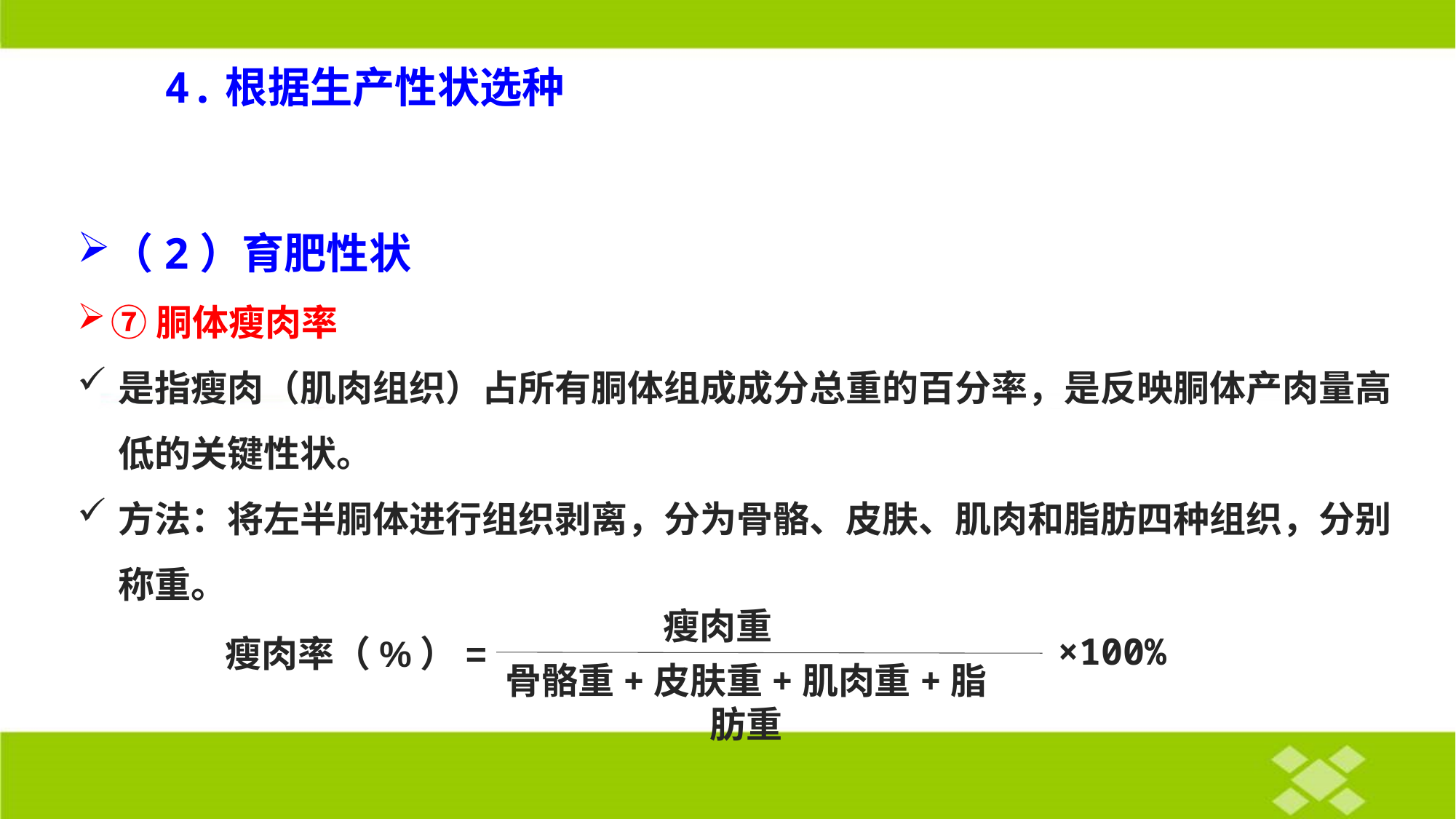

4.根据生产性状选种
（2）育肥性状
⑦胴体瘦肉率
是指瘦肉（肌肉组织）占所有胴体组成成分总重的百分率，是反映胴体产肉量高低的关键性状。
方法：将左半胴体进行组织剥离，分为骨骼、皮肤、肌肉和脂肪四种组织，分别称重。

瘦肉重
瘦肉率（%）=
骨骼重+皮肤重+肌肉重+脂肪重
×100%